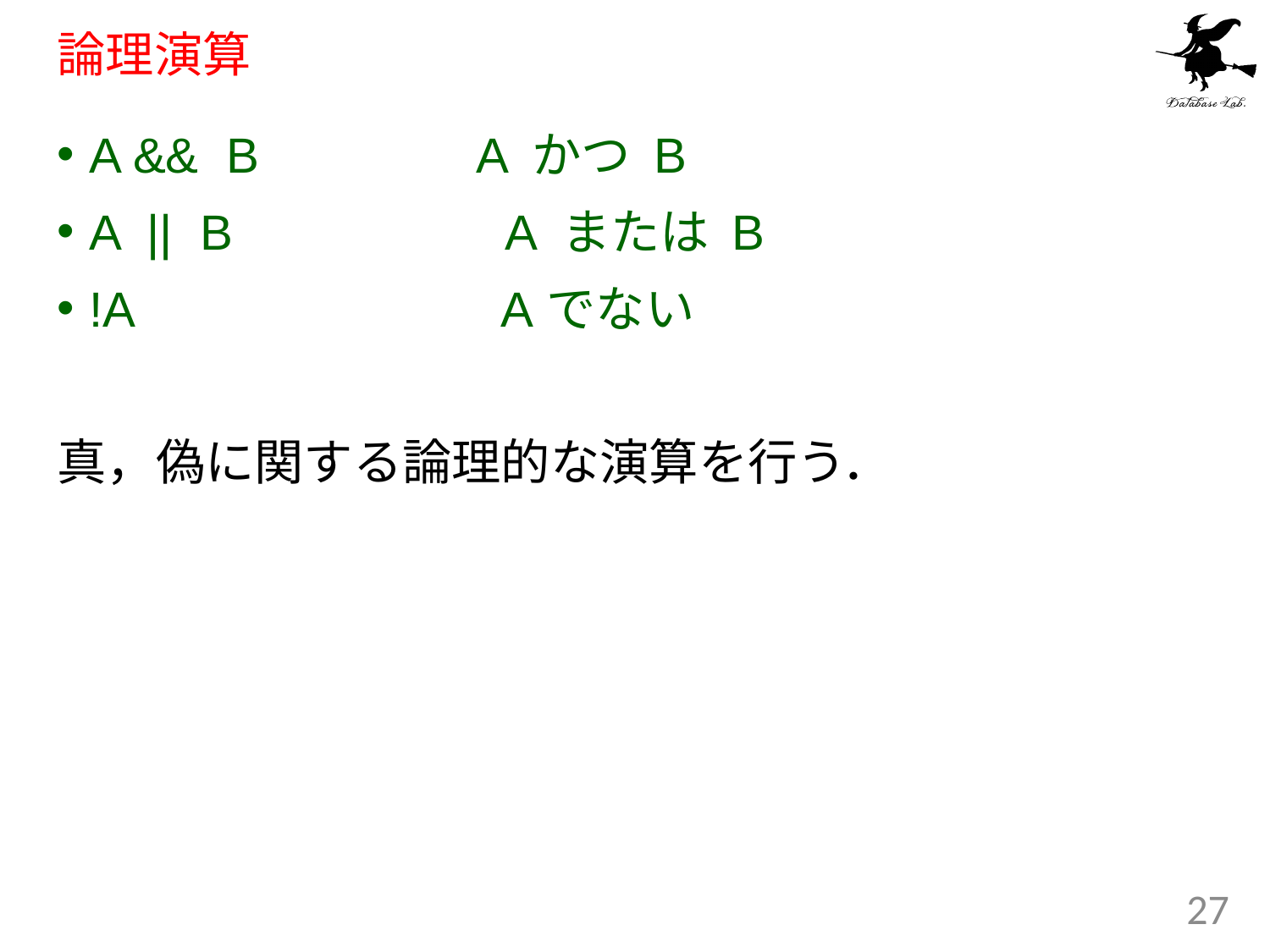

# 論理演算
A &&  B                A かつ B
A  ||  B                    A または B
!A                           Aでない

真，偽に関する論理的な演算を行う．
27